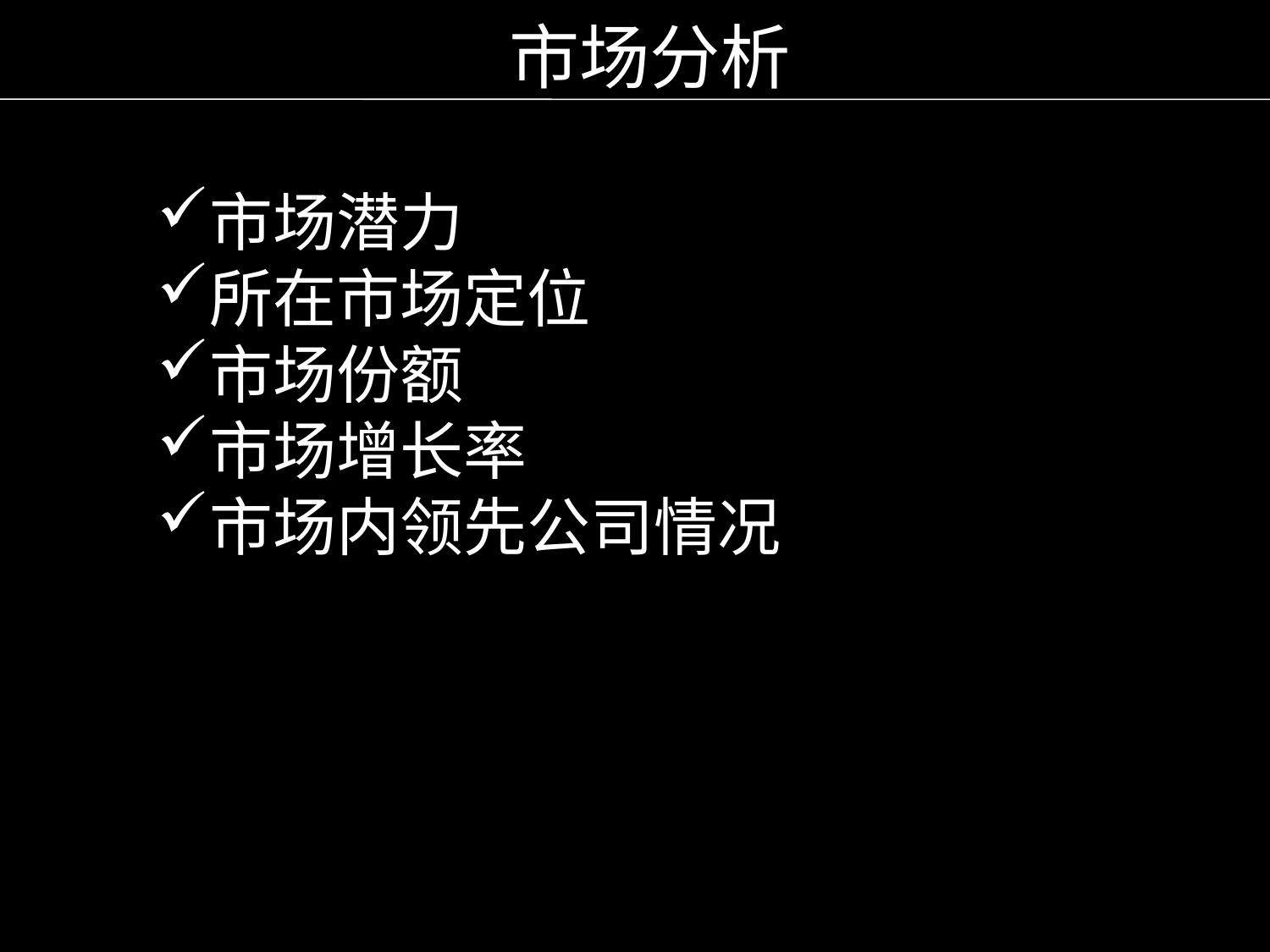

市场分析
市场潜力
所在市场定位
市场份额
市场增长率
市场内领先公司情况